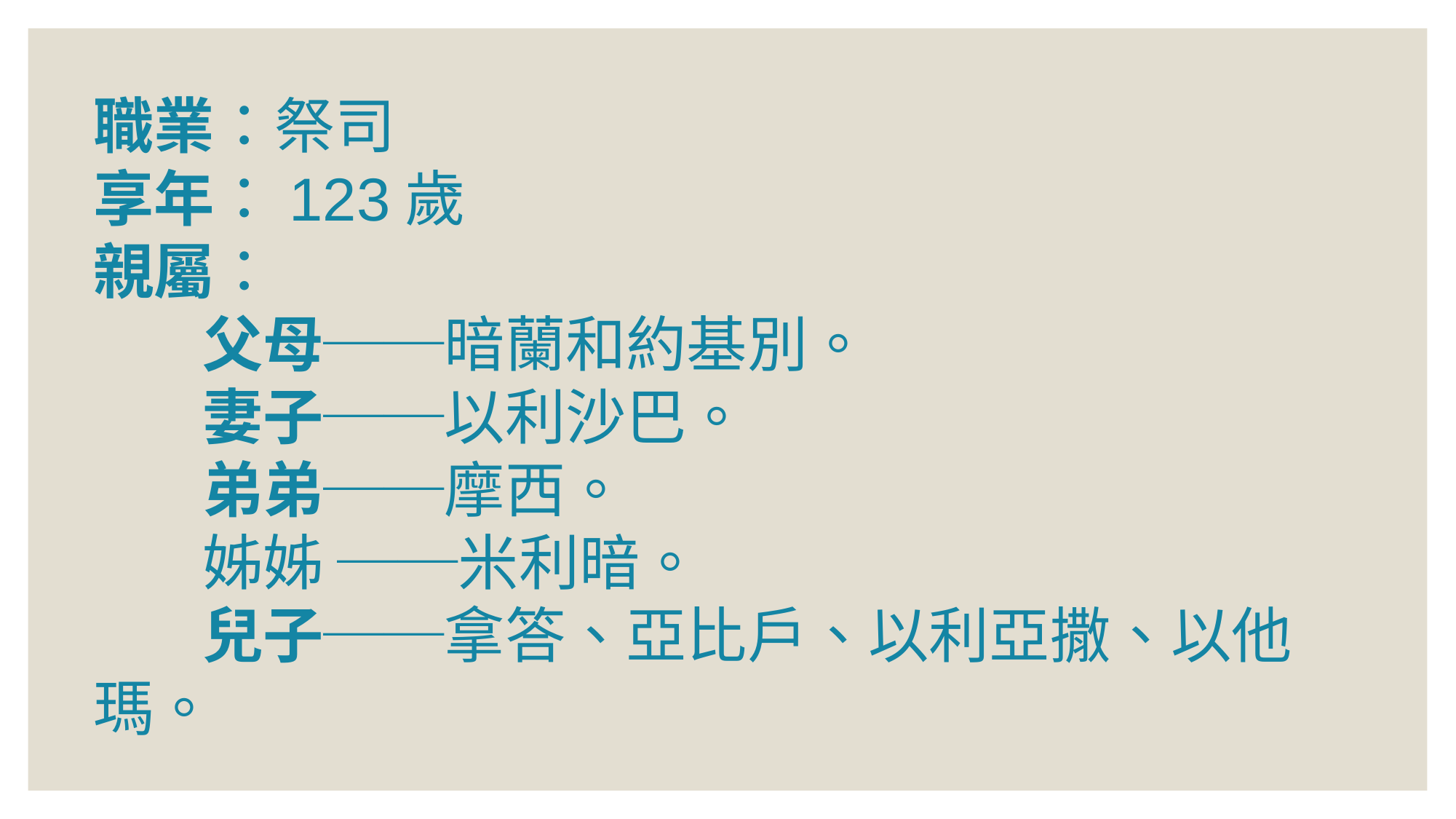

職業：祭司　
享年：123歲
親屬：
	父母──暗蘭和約基別。
	妻子──以利沙巴。
	弟弟──摩西。
	姊姊 ──米利暗。
	兒子──拿答、亞比戶、以利亞撒、以他瑪。